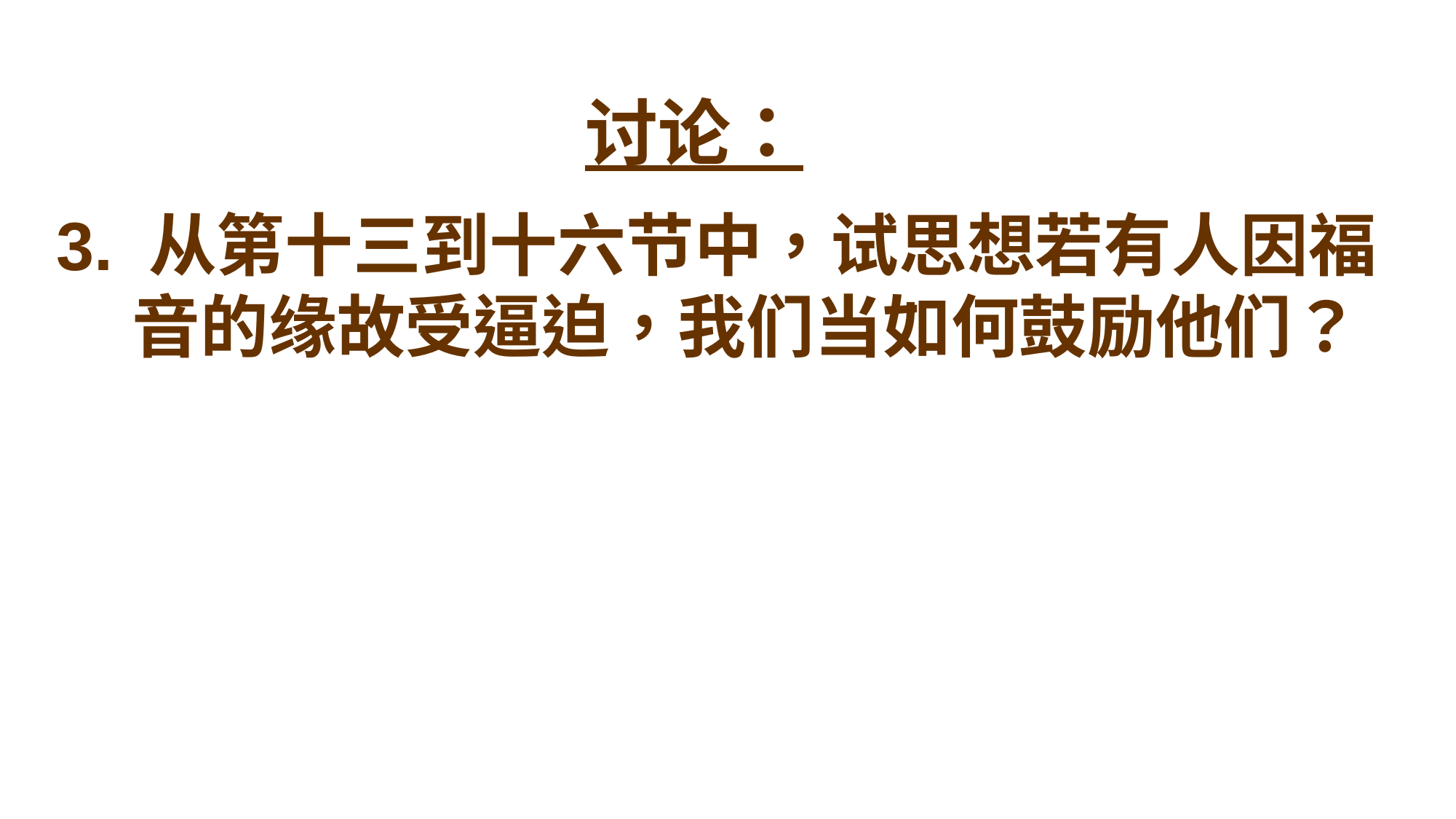

讨论：
3. 从第十三到十六节中，试思想若有人因福音的缘故受逼迫，我们当如何鼓励他们？